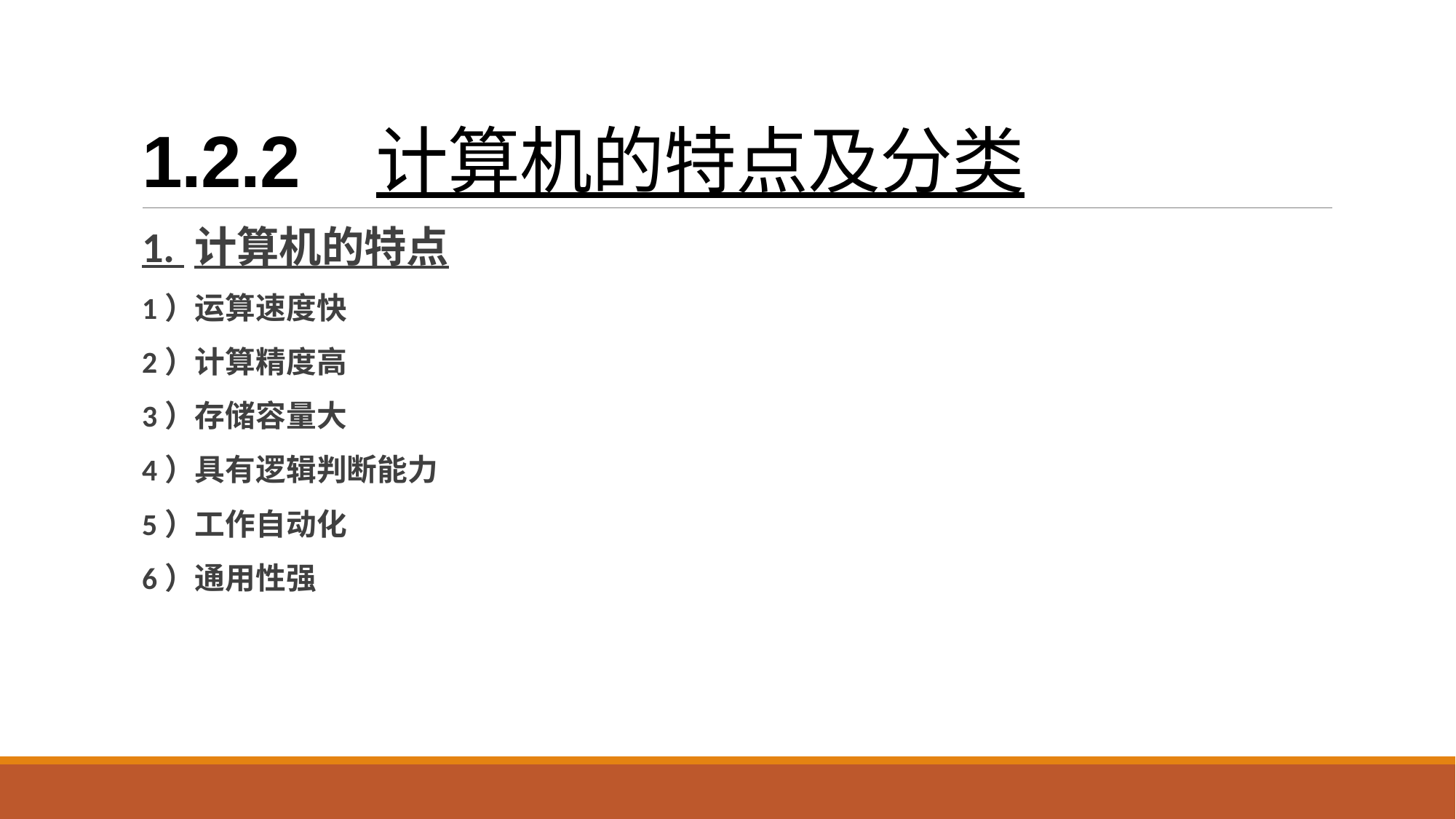

# 1.2.2   计算机的特点及分类
1. 计算机的特点
1）运算速度快
2）计算精度高
3）存储容量大
4）具有逻辑判断能力
5）工作自动化
6）通用性强